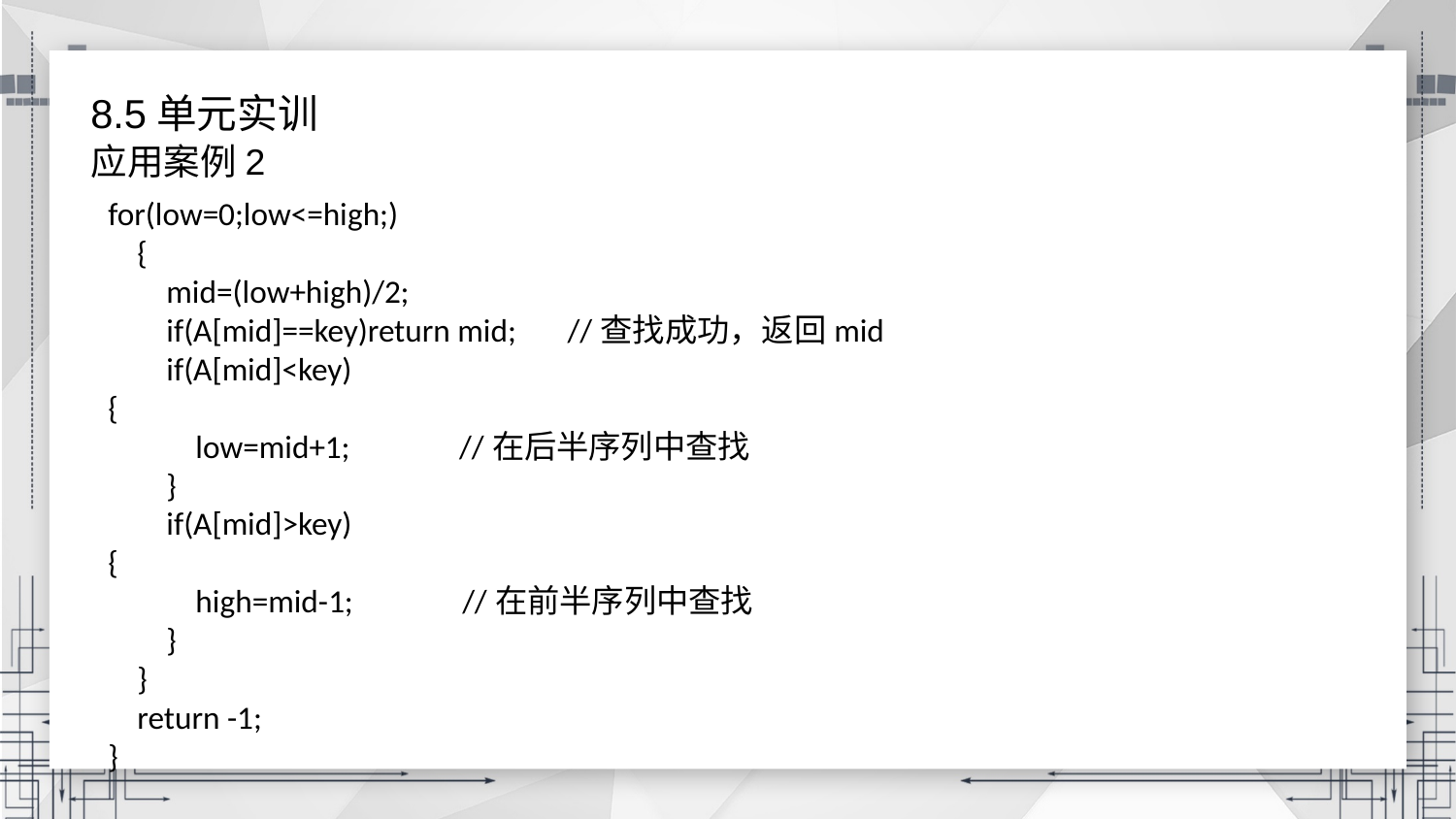

8.5单元实训
应用案例2
for(low=0;low<=high;)
    {
        mid=(low+high)/2;
        if(A[mid]==key)return mid;       //查找成功，返回mid
        if(A[mid]<key)
{
            low=mid+1;               //在后半序列中查找
        }
        if(A[mid]>key)
{
            high=mid-1;               //在前半序列中查找
        }
    }
    return -1;
}